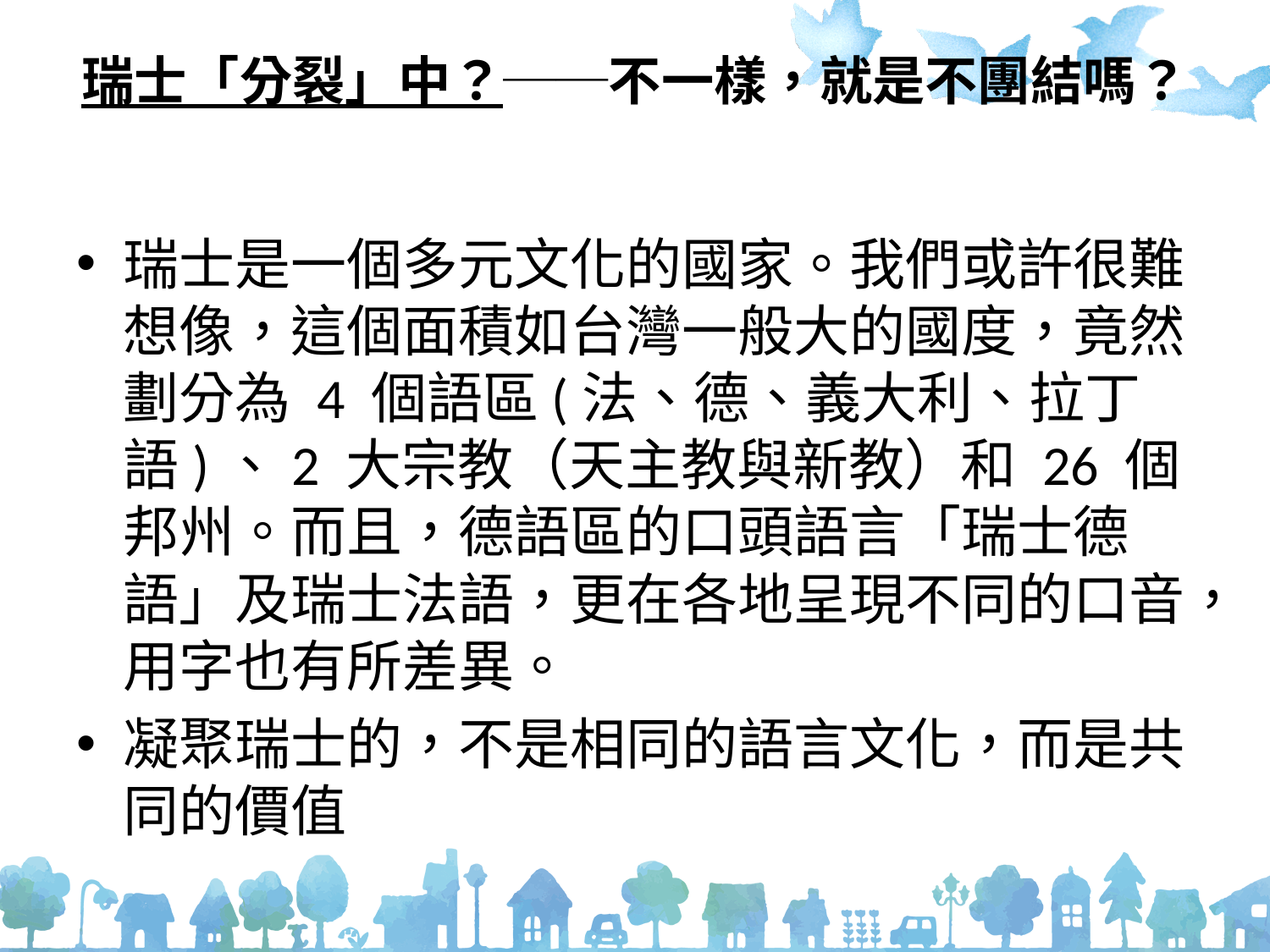

# 瑞士「分裂」中？──不一樣，就是不團結嗎？
瑞士是一個多元文化的國家。我們或許很難想像，這個面積如台灣一般大的國度，竟然劃分為 4 個語區(法、德、義大利、拉丁語)、2 大宗教（天主教與新教）和 26 個邦州。而且，德語區的口頭語言「瑞士德語」及瑞士法語，更在各地呈現不同的口音，用字也有所差異。
凝聚瑞士的，不是相同的語言文化，而是共同的價值